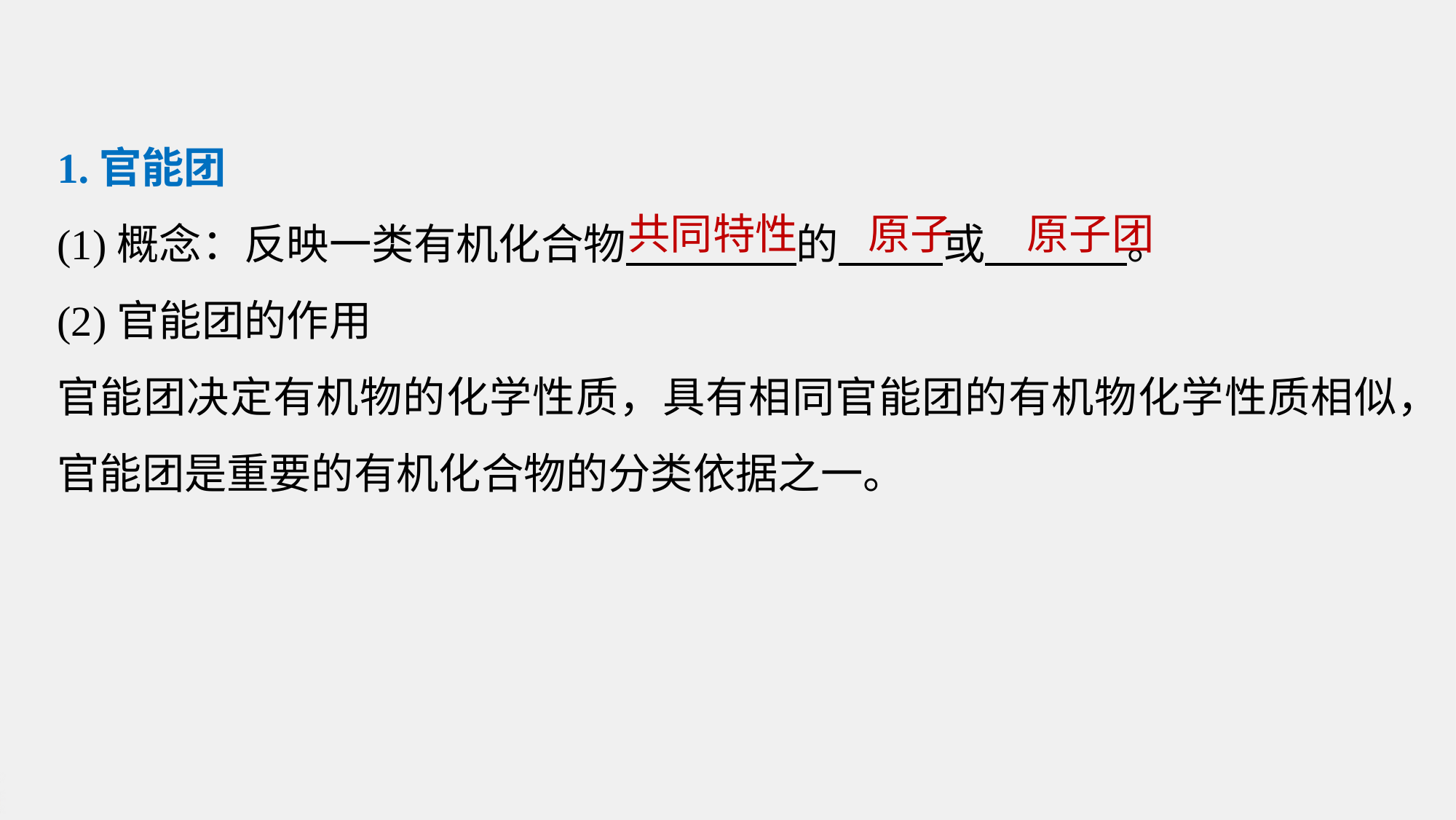

1.官能团
(1)概念：反映一类有机化合物                  的           或               。
(2)官能团的作用
官能团决定有机物的化学性质，具有相同官能团的有机物化学性质相似，官能团是重要的有机化合物的分类依据之一。
共同特性
原子
原子团